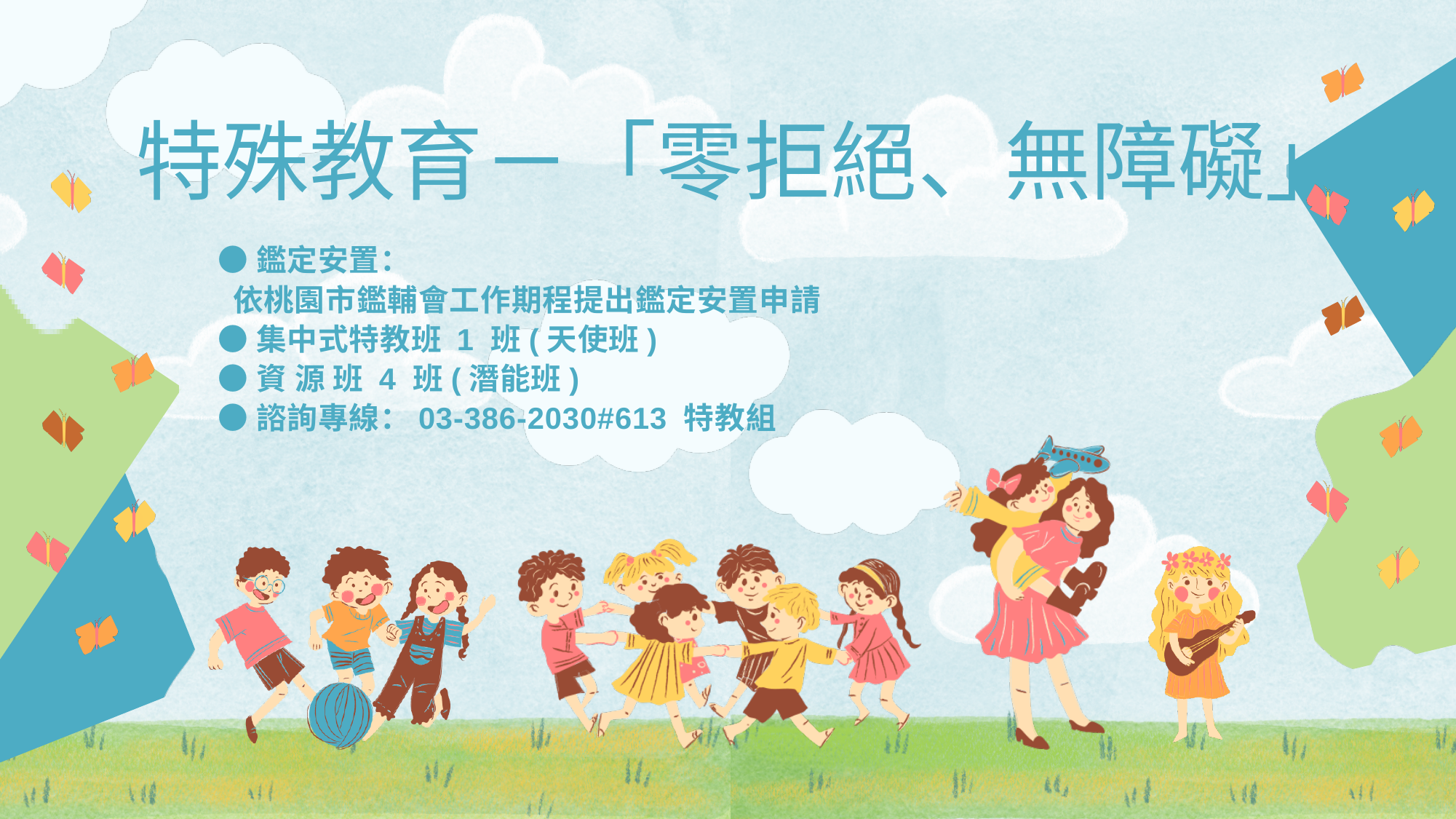

特殊教育－「零拒絕、無障礙」

●鑑定安置：
 依桃園市鑑輔會工作期程提出鑑定安置申請
●集中式特教班 1 班(天使班)
●資 源 班 4 班(潛能班)
●諮詢專線：03-386-2030#613 特教組